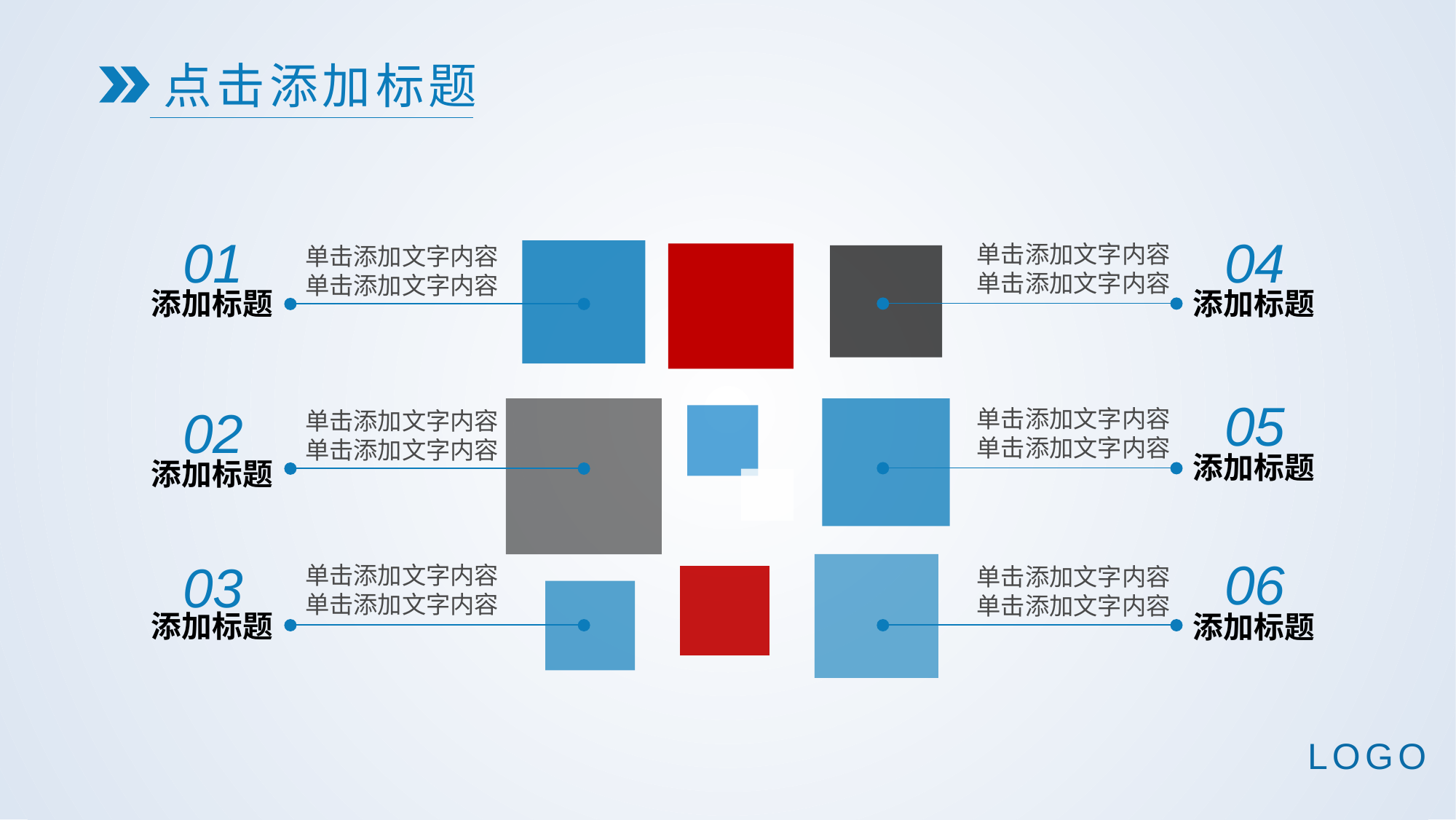

点击添加标题

01
04
单击添加文字内容
单击添加文字内容
单击添加文字内容
单击添加文字内容

添加标题
添加标题

05
02
单击添加文字内容
单击添加文字内容
单击添加文字内容
单击添加文字内容
添加标题
添加标题

06
03
单击添加文字内容
单击添加文字内容
单击添加文字内容
单击添加文字内容
添加标题
添加标题

LOGO